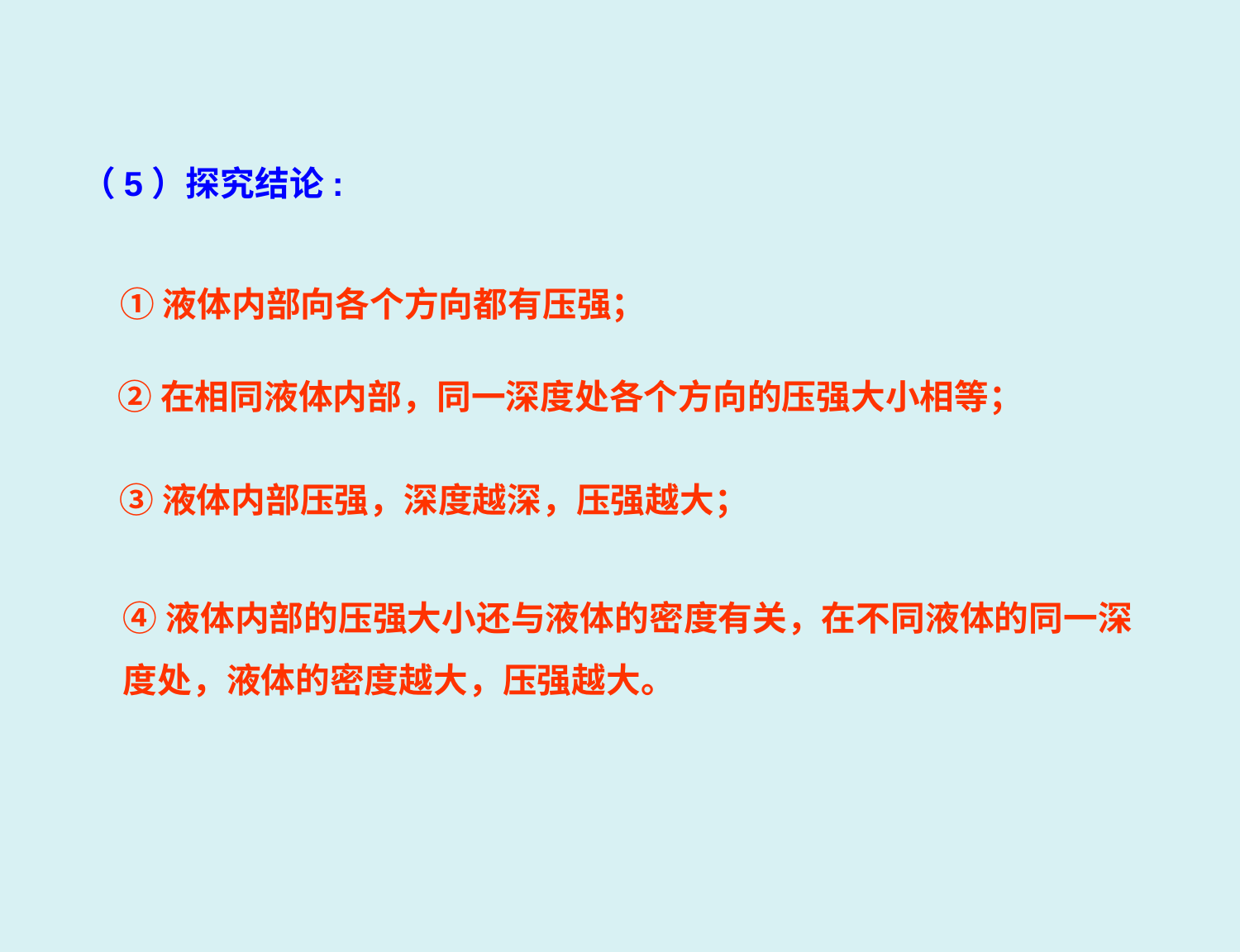

#

（5）探究结论:
①液体内部向各个方向都有压强；
②在相同液体内部，同一深度处各个方向的压强大小相等；
③液体内部压强，深度越深，压强越大；
④液体内部的压强大小还与液体的密度有关，在不同液体的同一深度处，液体的密度越大，压强越大。